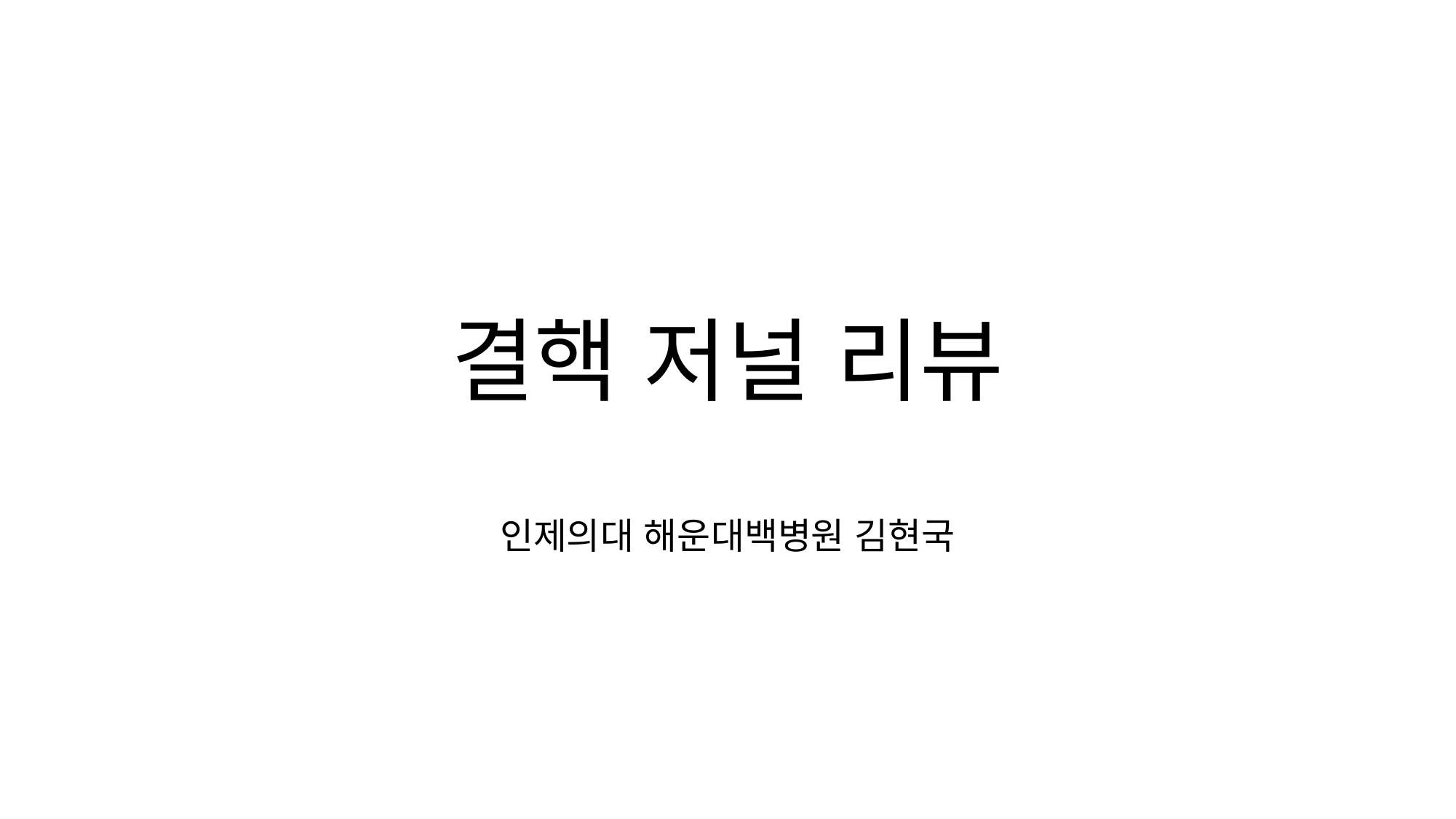

# 결핵 저널 리뷰
인제의대 해운대백병원 김현국